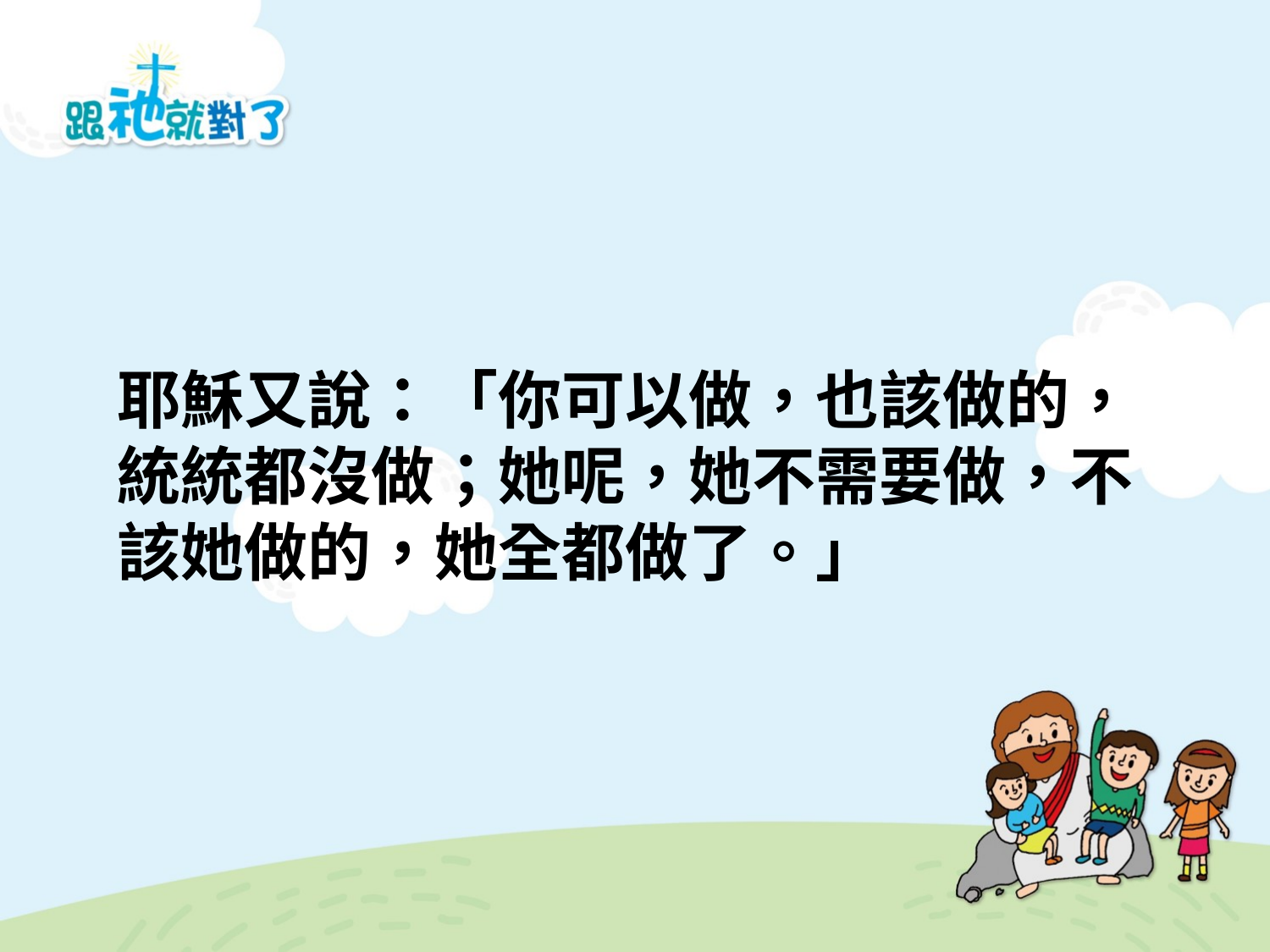

耶穌又說：「你可以做，也該做的，統統都沒做；她呢，她不需要做，不該她做的，她全都做了。」